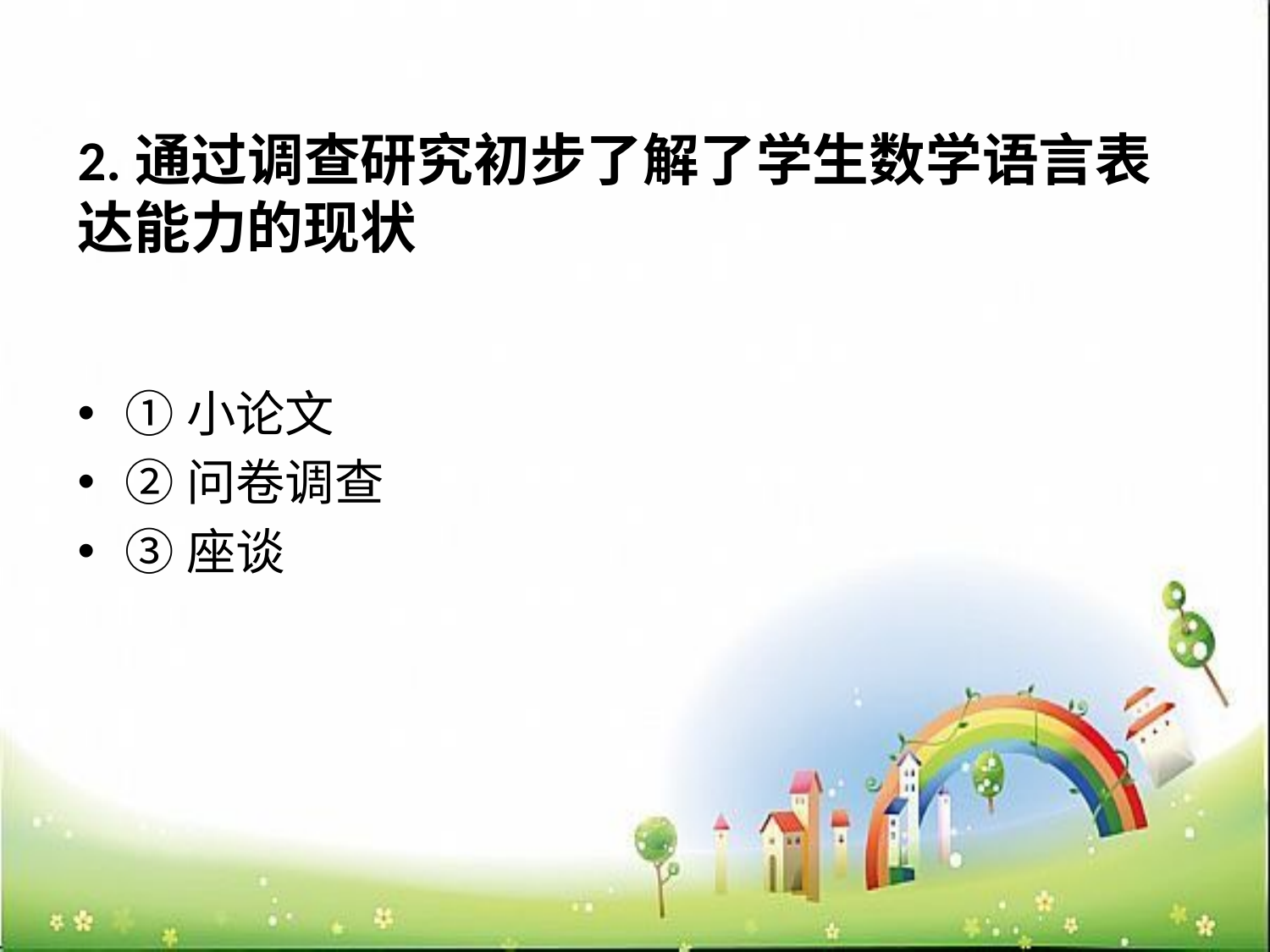

# 2.通过调查研究初步了解了学生数学语言表达能力的现状
①小论文
②问卷调查
③座谈